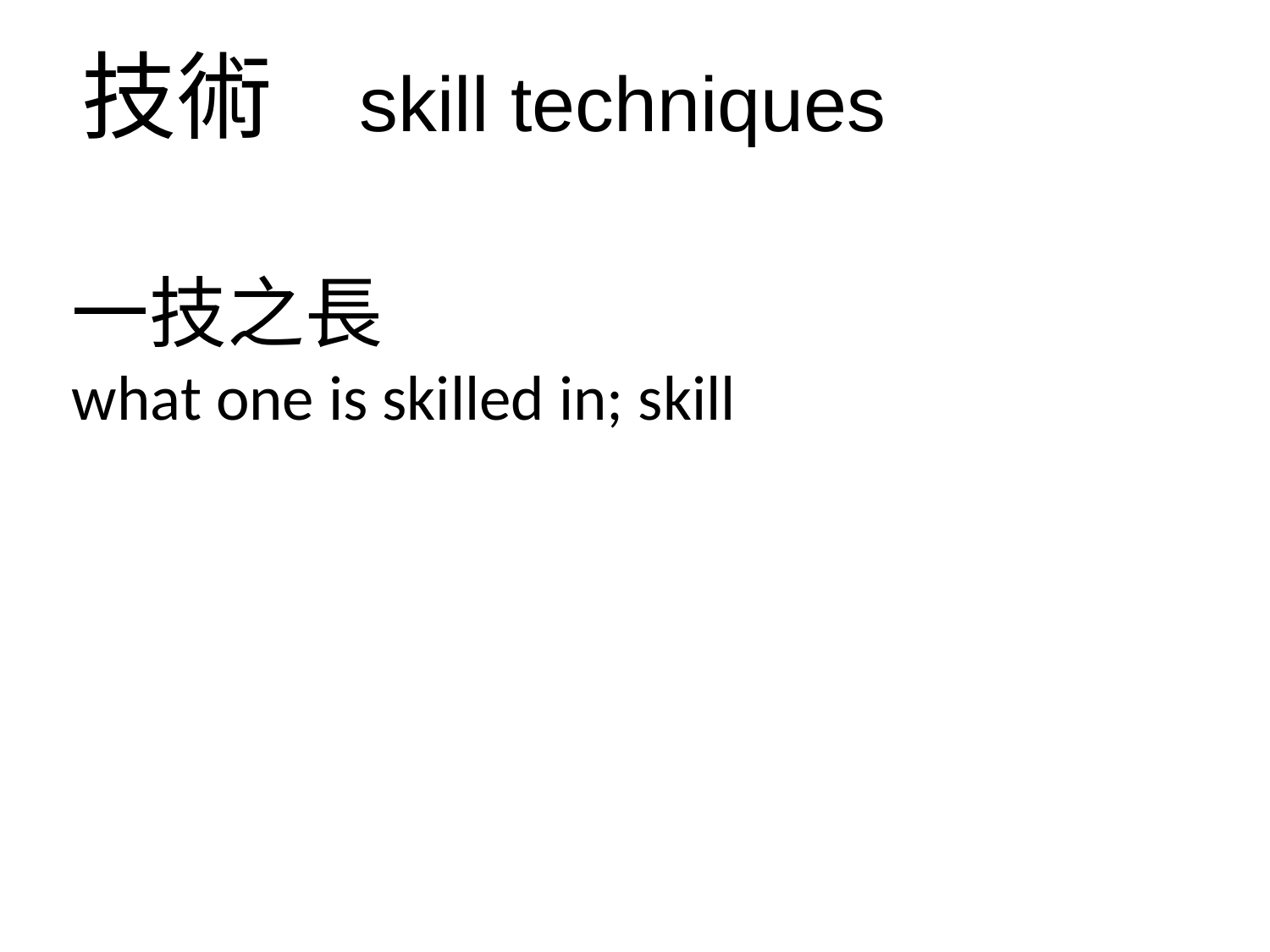

技術   skill techniques
一技之長
what one is skilled in; skill